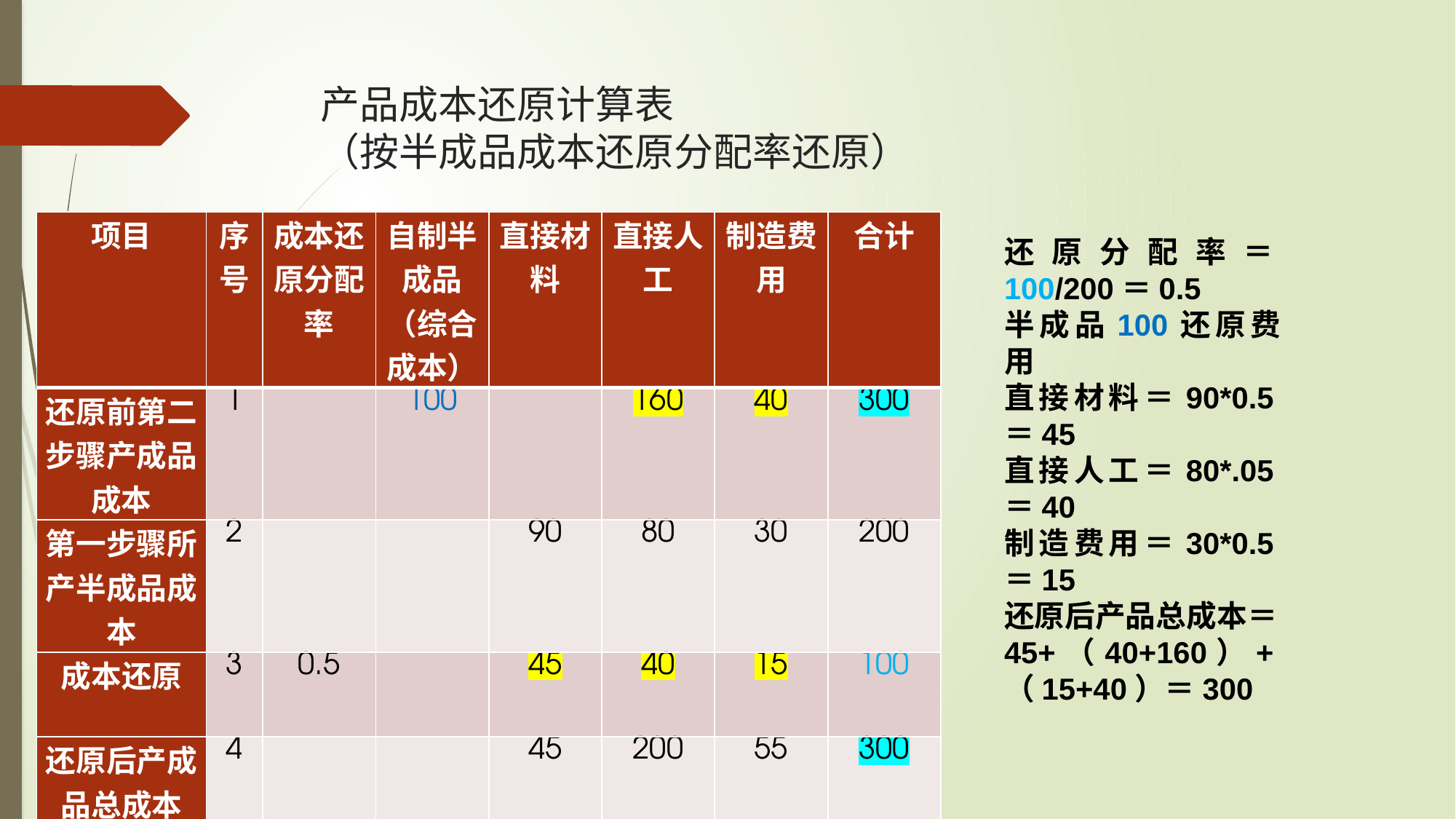

还原分配率＝100/200＝0.5
# 产品成本还原计算表 （按半成品成本还原分配率还原）
| 项目 | 序号 | 成本还原分配率 | 自制半成品（综合成本） | 直接材料 | 直接人工 | 制造费用 | 合计 |
| --- | --- | --- | --- | --- | --- | --- | --- |
| 还原前第二步骤产成品成本 | 1 |  | 100 |  | 160 | 40 | 300 |
| 第一步骤所产半成品成本 | 2 |  |  | 90 | 80 | 30 | 200 |
| 成本还原 | 3 | 0.5 |  | 45 | 40 | 15 | 100 |
| 还原后产成品总成本 | 4 |  |  | 45 | 200 | 55 | 300 |
| 还原后产成品单位成本 | 5 |  |  |  |  |  |  |
还原分配率＝100/200＝0.5
半成品100还原费用
直接材料＝90*0.5＝45
直接人工＝80*.05＝40
制造费用＝30*0.5＝15
还原后产品总成本＝45+（40+160）+（15+40）＝300